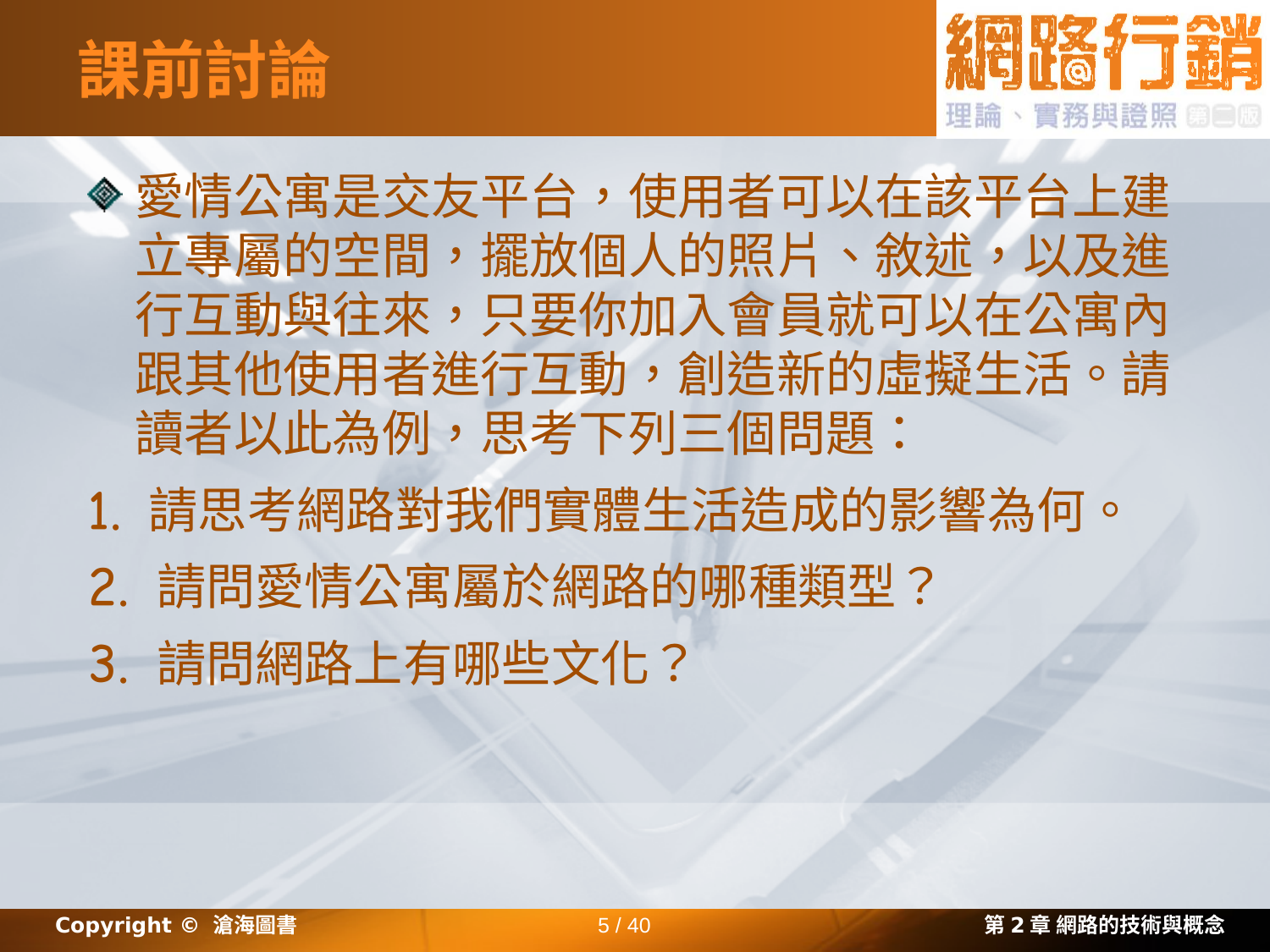

# 課前討論
愛情公寓是交友平台，使用者可以在該平台上建立專屬的空間，擺放個人的照片、敘述，以及進行互動與往來，只要你加入會員就可以在公寓內跟其他使用者進行互動，創造新的虛擬生活。請讀者以此為例，思考下列三個問題：
1. 請思考網路對我們實體生活造成的影響為何。
2. 請問愛情公寓屬於網路的哪種類型？
3. 請問網路上有哪些文化？
Copyright © 滄海圖書
5 / 40
第2章 網路的技術與概念